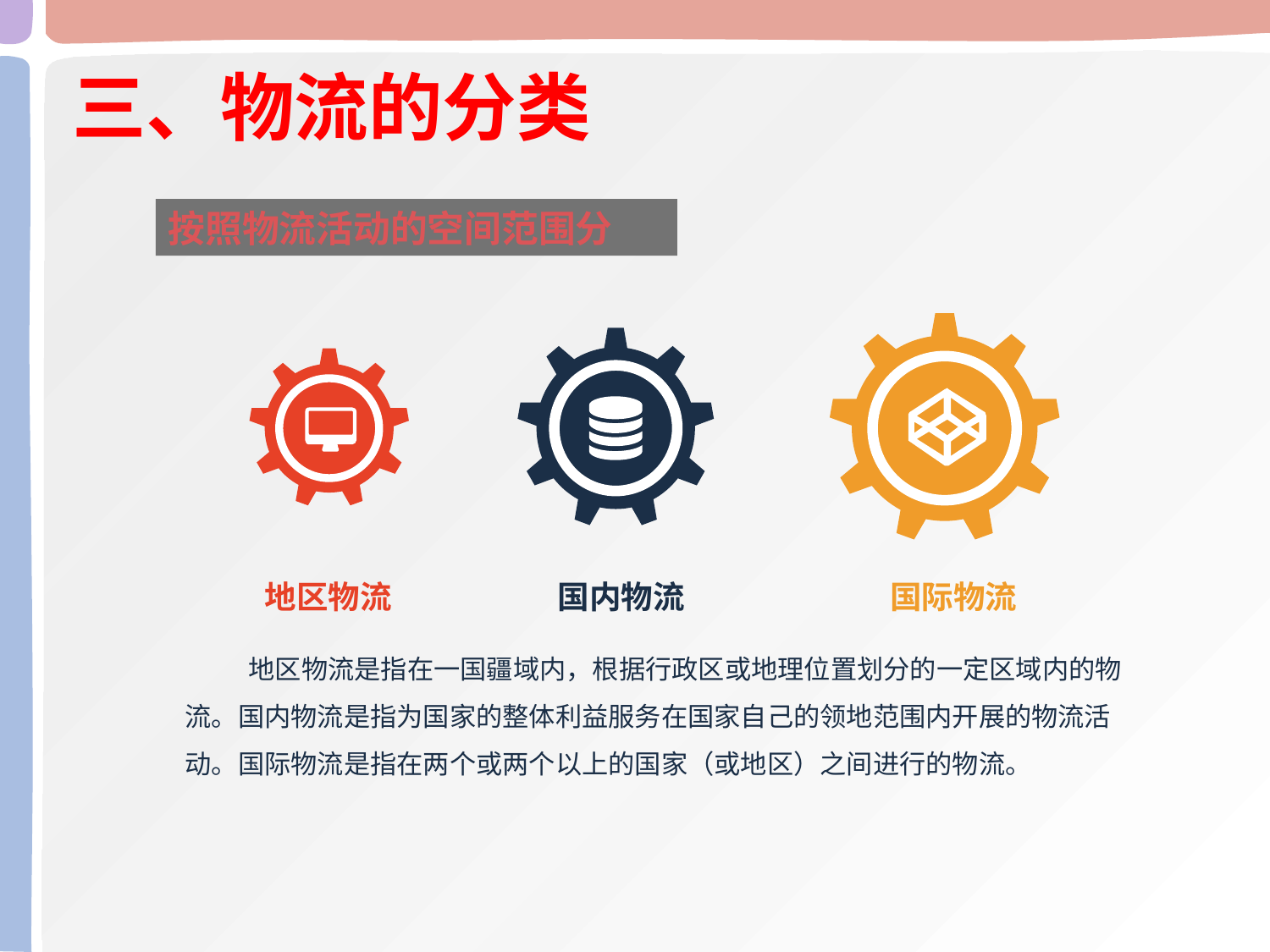

三、物流的分类
按照物流活动的空间范围分

地区物流
国内物流
国际物流
地区物流是指在一国疆域内，根据行政区或地理位置划分的一定区域内的物流。国内物流是指为国家的整体利益服务在国家自己的领地范围内开展的物流活动。国际物流是指在两个或两个以上的国家（或地区）之间进行的物流。